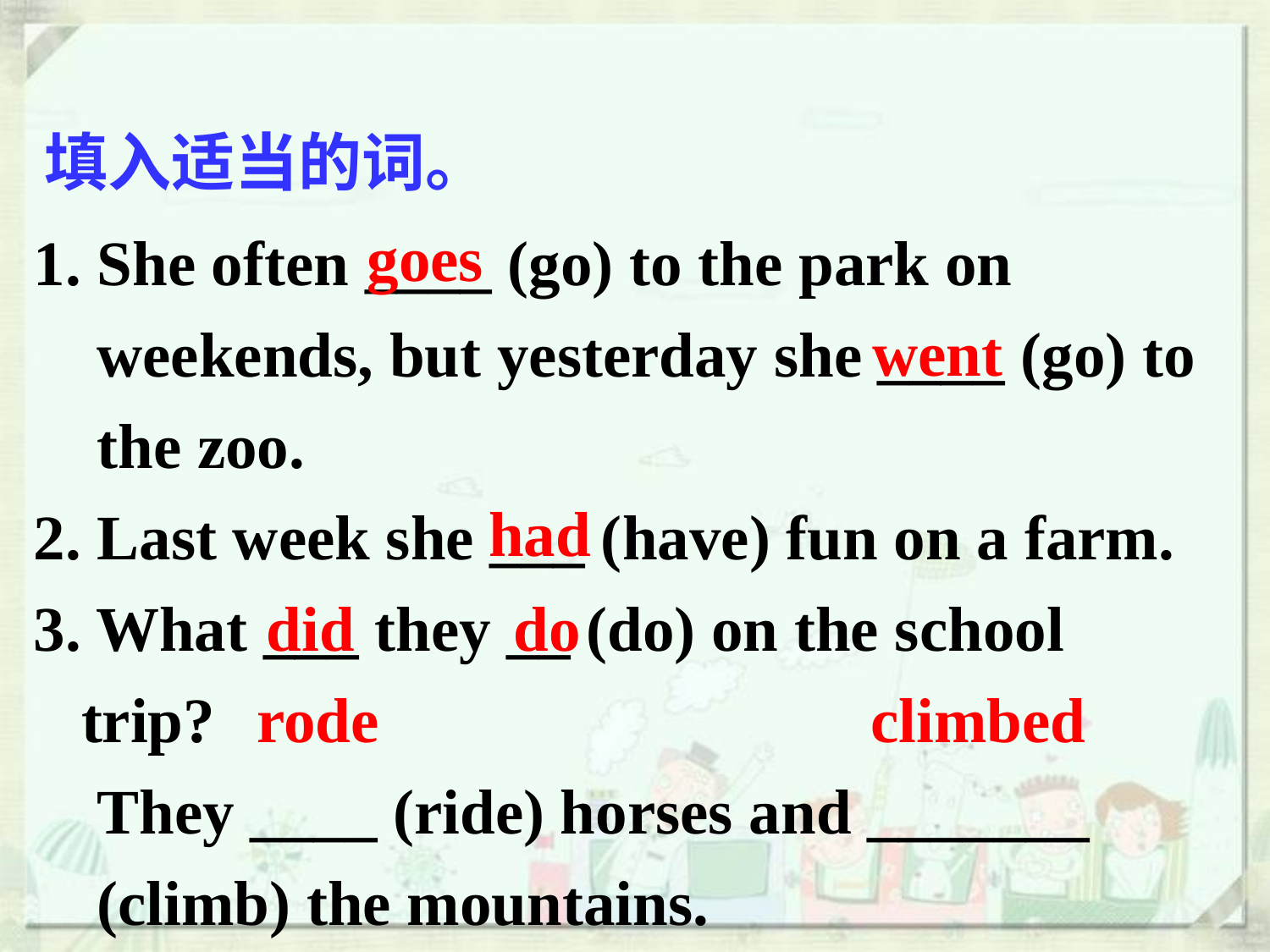

填入适当的词。
1. She often ____ (go) to the park on
    weekends, but yesterday she ____ (go) to
    the zoo.
2. Last week she ___ (have) fun on a farm.
3. What ___ they __ (do) on the school trip?
    They ____ (ride) horses and _______
    (climb) the mountains.
 goes
went
had
did          do
rode                               climbed